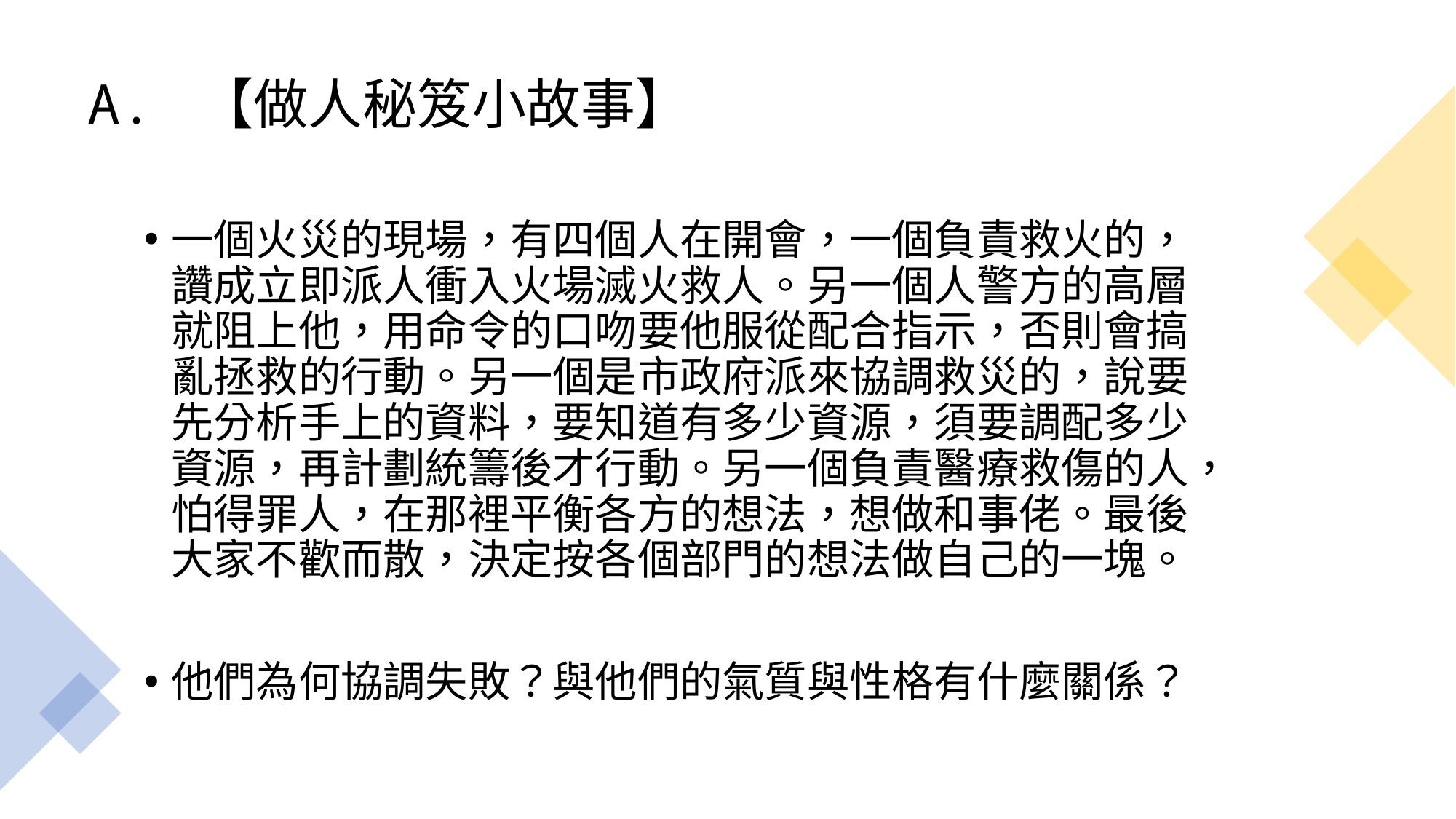

# A. 【做人秘笈小故事】

一個火災的現場，有四個人在開會，一個負責救火的，讚成立即派人衝入火場滅火救人。另一個人警方的高層就阻上他，用命令的口吻要他服從配合指示，否則會搞亂拯救的行動。另一個是市政府派來協調救災的，說要先分析手上的資料，要知道有多少資源，須要調配多少資源，再計劃統籌後才行動。另一個負責醫療救傷的人，怕得罪人，在那裡平衡各方的想法，想做和事佬。最後大家不歡而散，決定按各個部門的想法做自己的一塊。

他們為何協調失敗？與他們的氣質與性格有什麼關係？